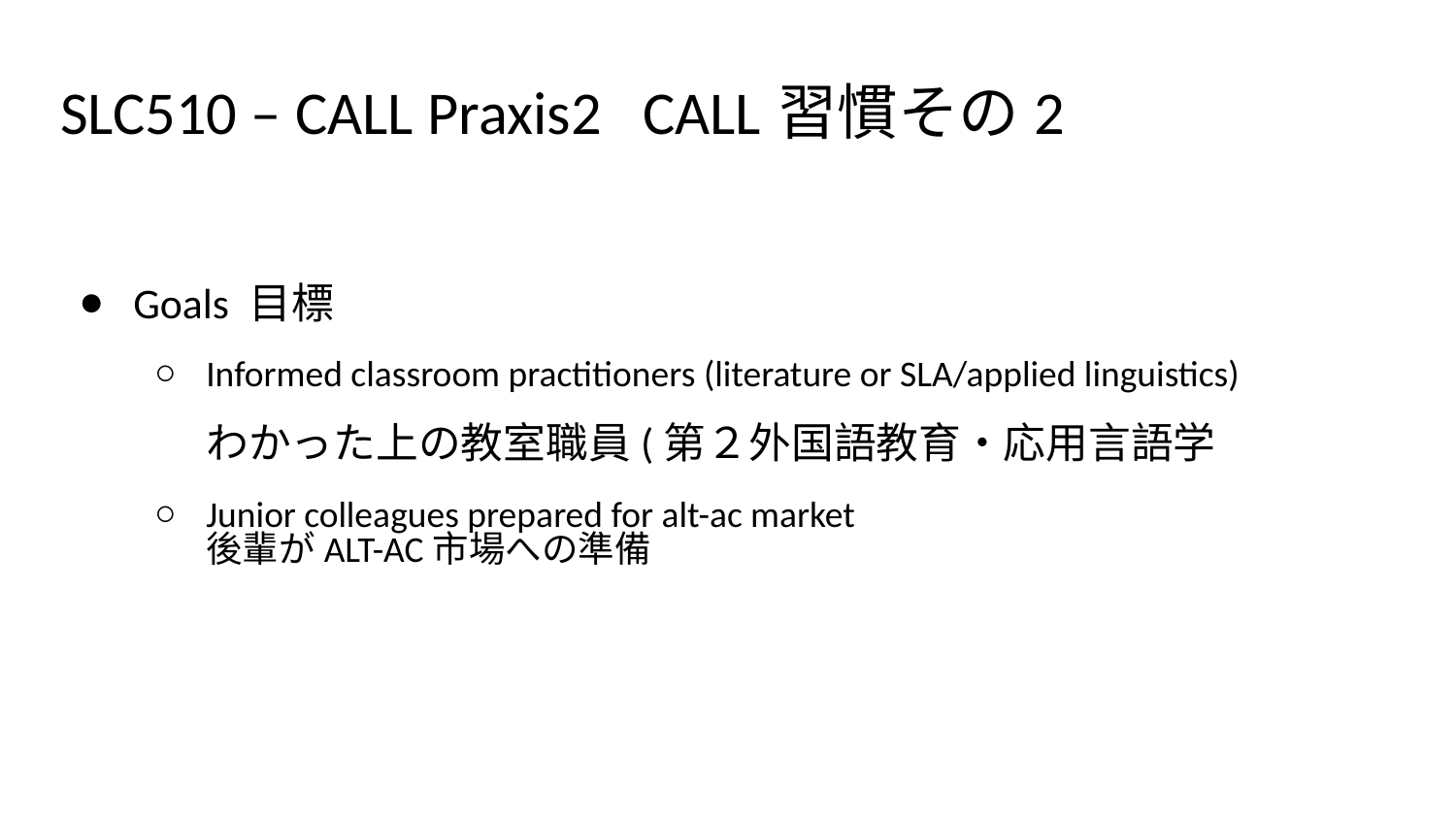

# SLC510 – CALL Praxis2   CALL習慣その2

Goals 目標
Informed classroom practitioners (literature or SLA/applied linguistics)
わかった上の教室職員(第２外国語教育・応用言語学
Junior colleagues prepared for alt-ac market
後輩がALT-AC市場への準備